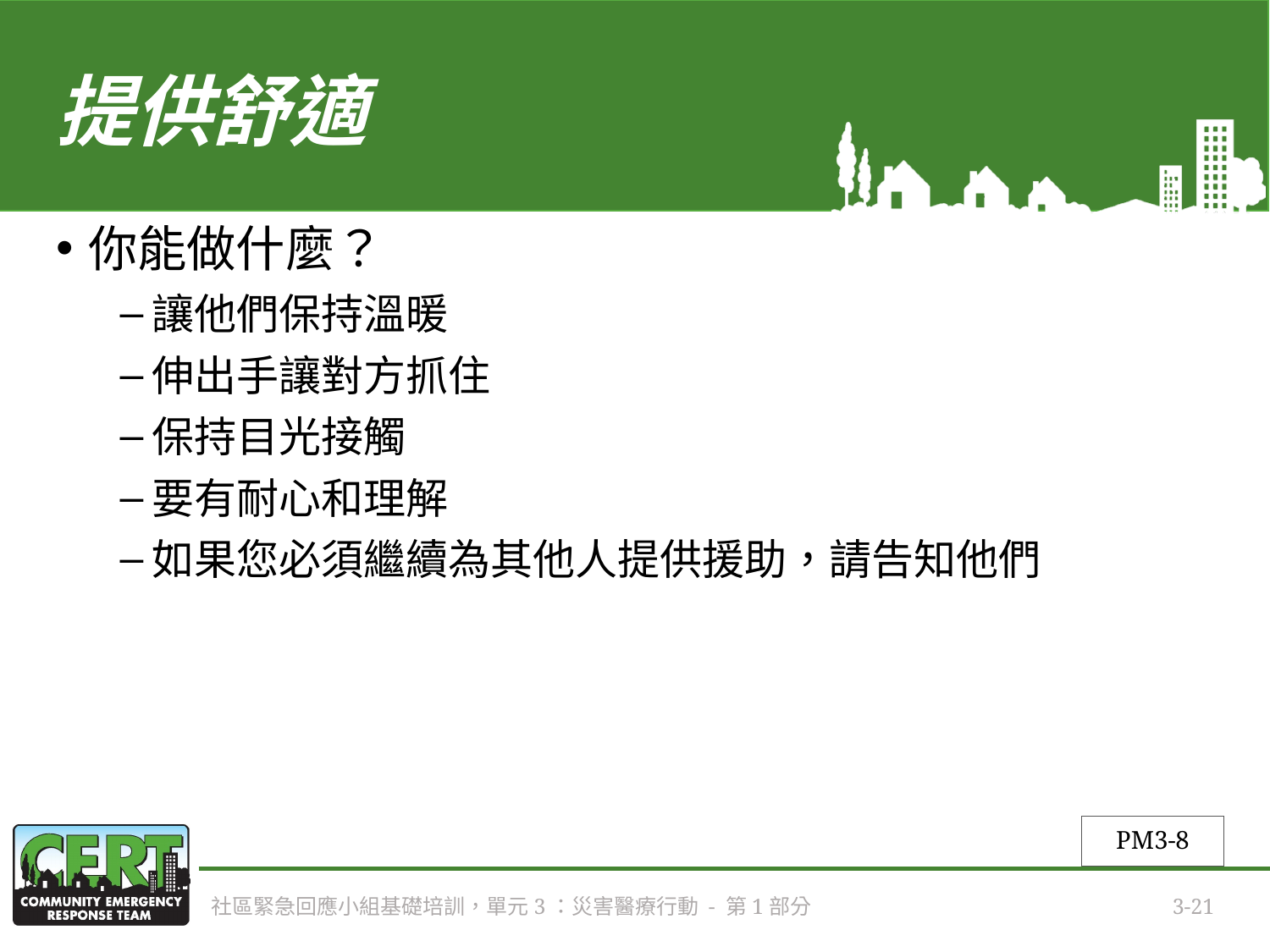

# 提供舒適
你能做什麼？
讓他們保持溫暖
伸出手讓對方抓住
保持目光接觸
要有耐心和理解
如果您必須繼續為其他人提供援助，請告知他們

PM3-8
社區緊急回應小組基礎培訓，單元3：災害醫療行動 - 第1部分
3-21